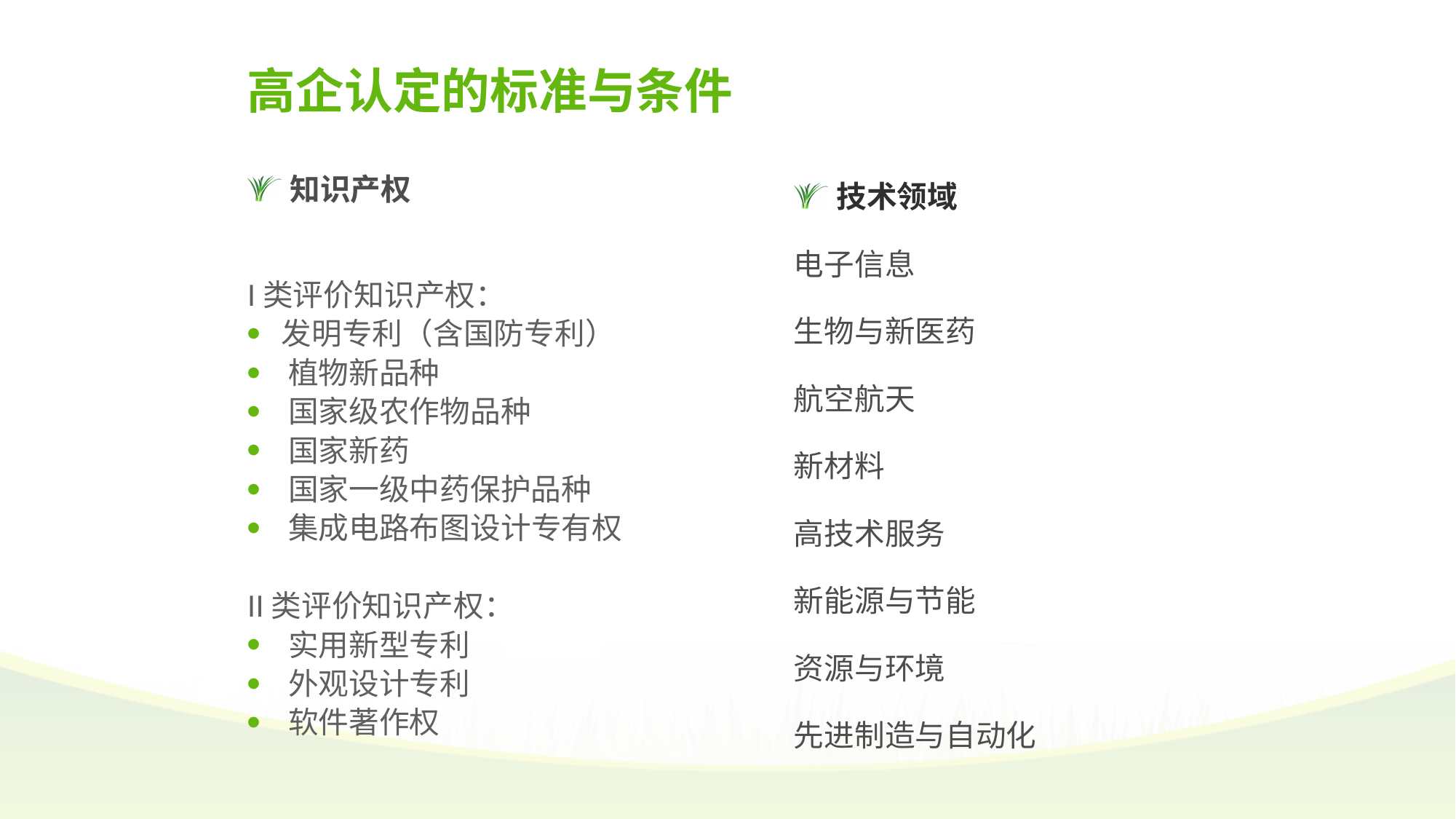

高企认定的标准与条件
知识产权

I类评价知识产权：
发明专利（含国防专利）
植物新品种
国家级农作物品种
国家新药
国家一级中药保护品种
集成电路布图设计专有权

II类评价知识产权：
实用新型专利
外观设计专利
软件著作权

技术领域
电子信息
生物与新医药
航空航天
新材料
高技术服务
新能源与节能
资源与环境
先进制造与自动化